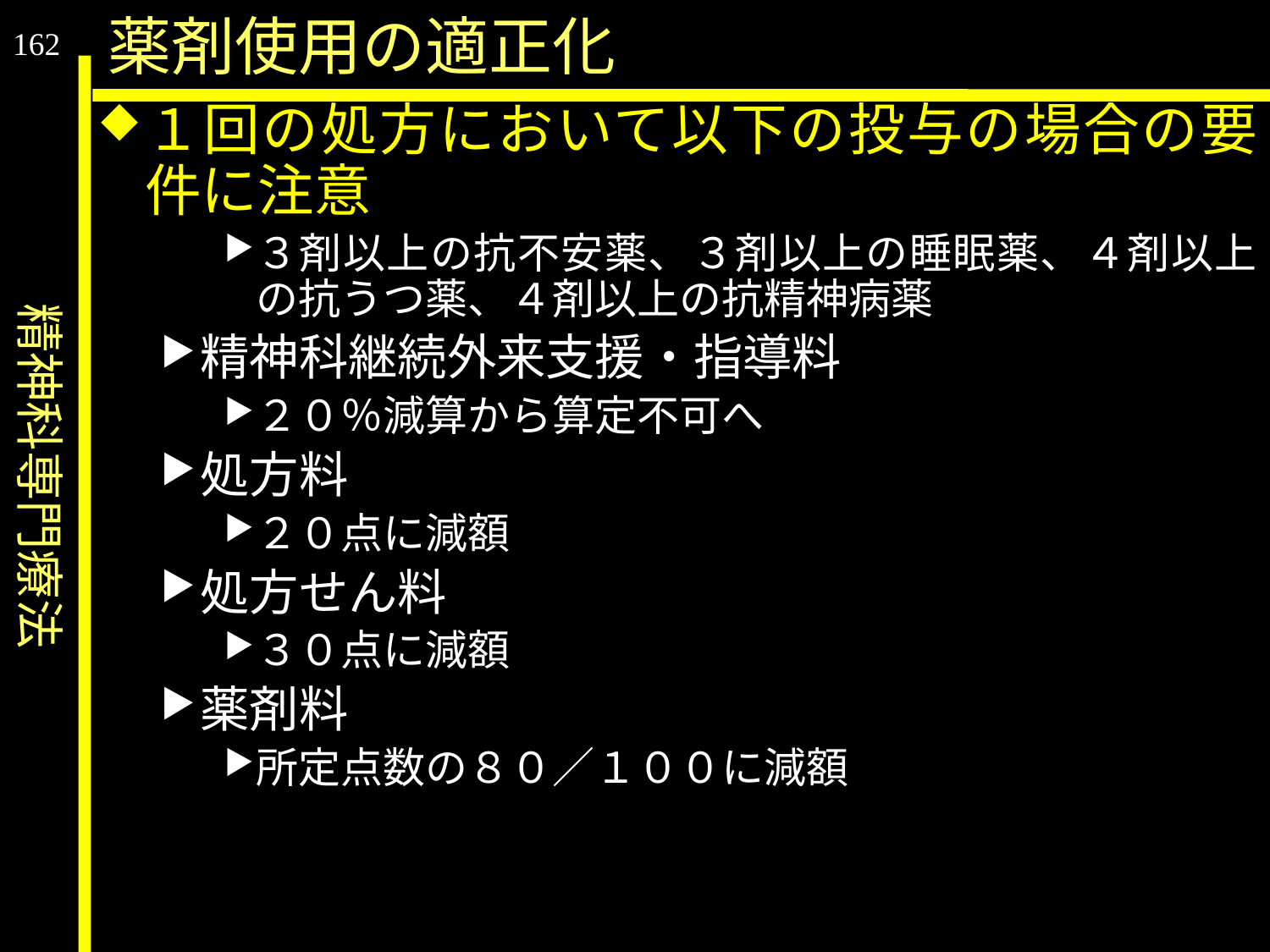

精神科専門療法
薬剤使用の適正化
162

１回の処方において以下の投与の場合の要件に注意
３剤以上の抗不安薬、３剤以上の睡眠薬、４剤以上の抗うつ薬、４剤以上の抗精神病薬
精神科継続外来支援・指導料
２０％減算から算定不可へ
処方料
２０点に減額
処方せん料
３０点に減額
薬剤料
所定点数の８０／１００に減額